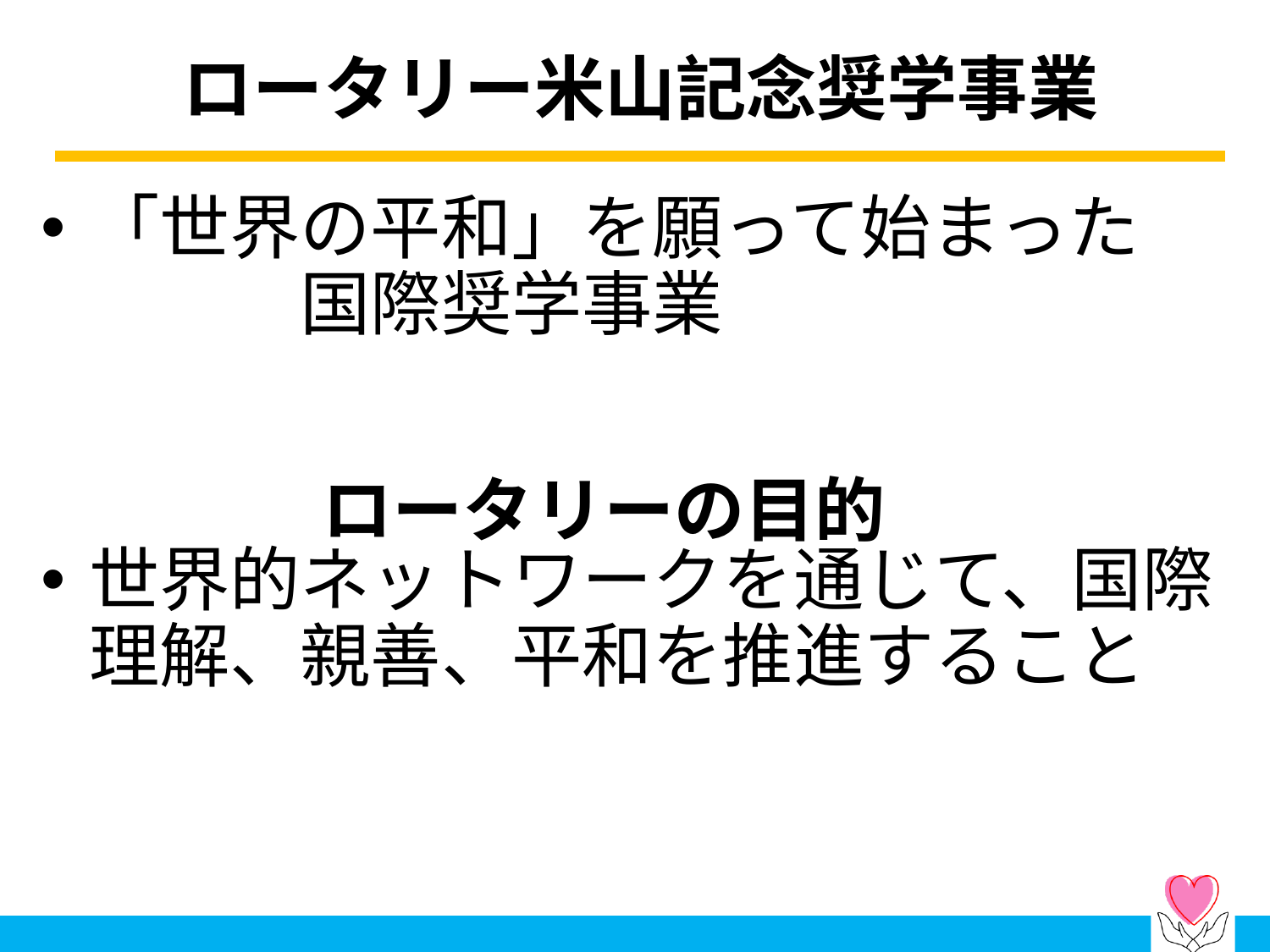

# ロータリー米山記念奨学事業
「世界の平和」を願って始まった　　　　国際奨学事業

世界的ネットワークを通じて、国際理解、親善、平和を推進すること
ロータリーの目的